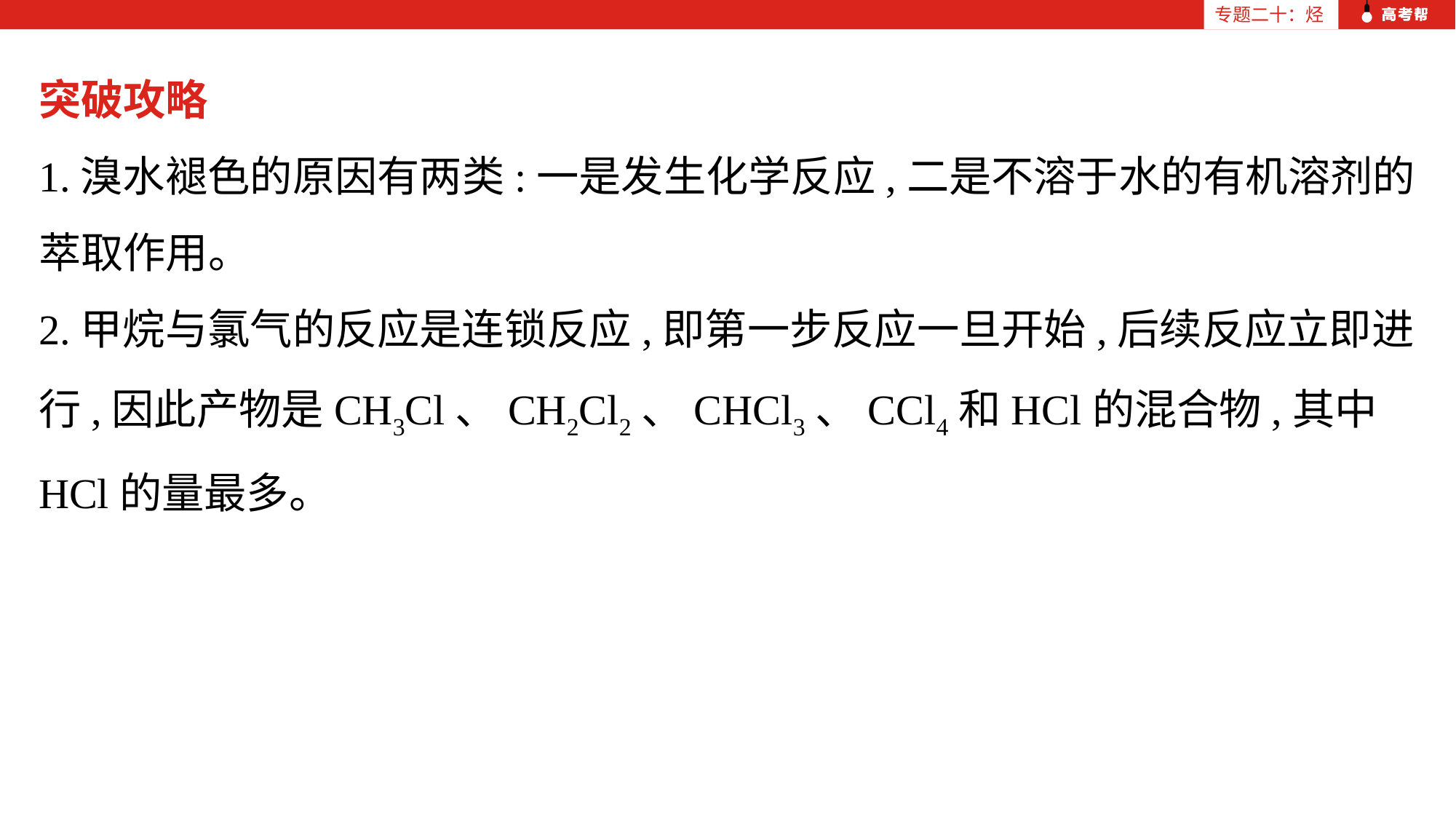

专题二十：烃

突破攻略
1.溴水褪色的原因有两类:一是发生化学反应,二是不溶于水的有机溶剂的萃取作用。
2.甲烷与氯气的反应是连锁反应,即第一步反应一旦开始,后续反应立即进行,因此产物是CH3Cl、CH2Cl2、CHCl3、CCl4和HCl的混合物,其中HCl的量最多。